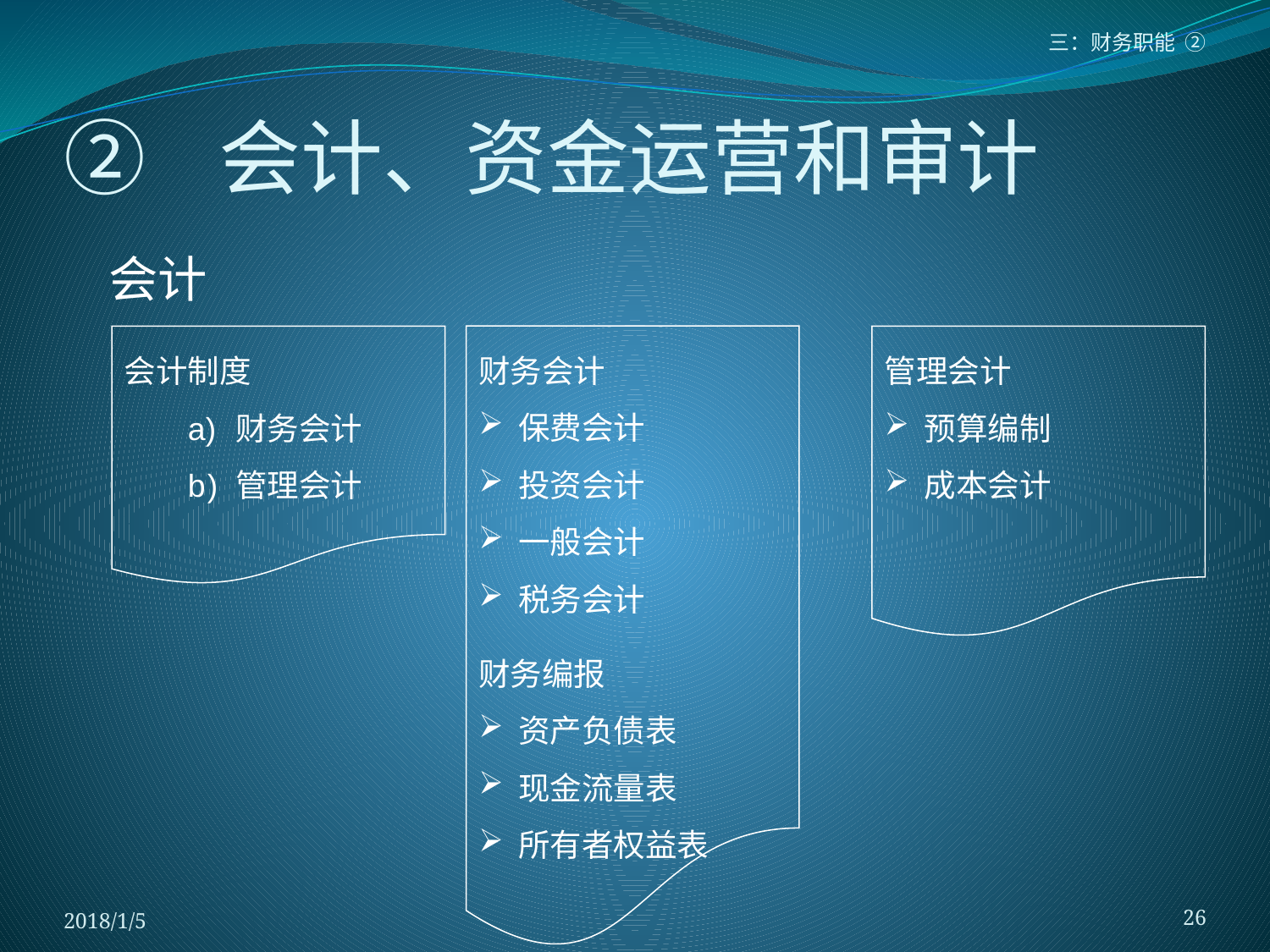

三：财务职能  ②
# ②   会计、资金运营和审计
会计
财务会计
保费会计
投资会计
一般会计
税务会计

财务编报
资产负债表
现金流量表
所有者权益表
会计制度
财务会计
管理会计

管理会计
预算编制
成本会计

2018/1/5
26